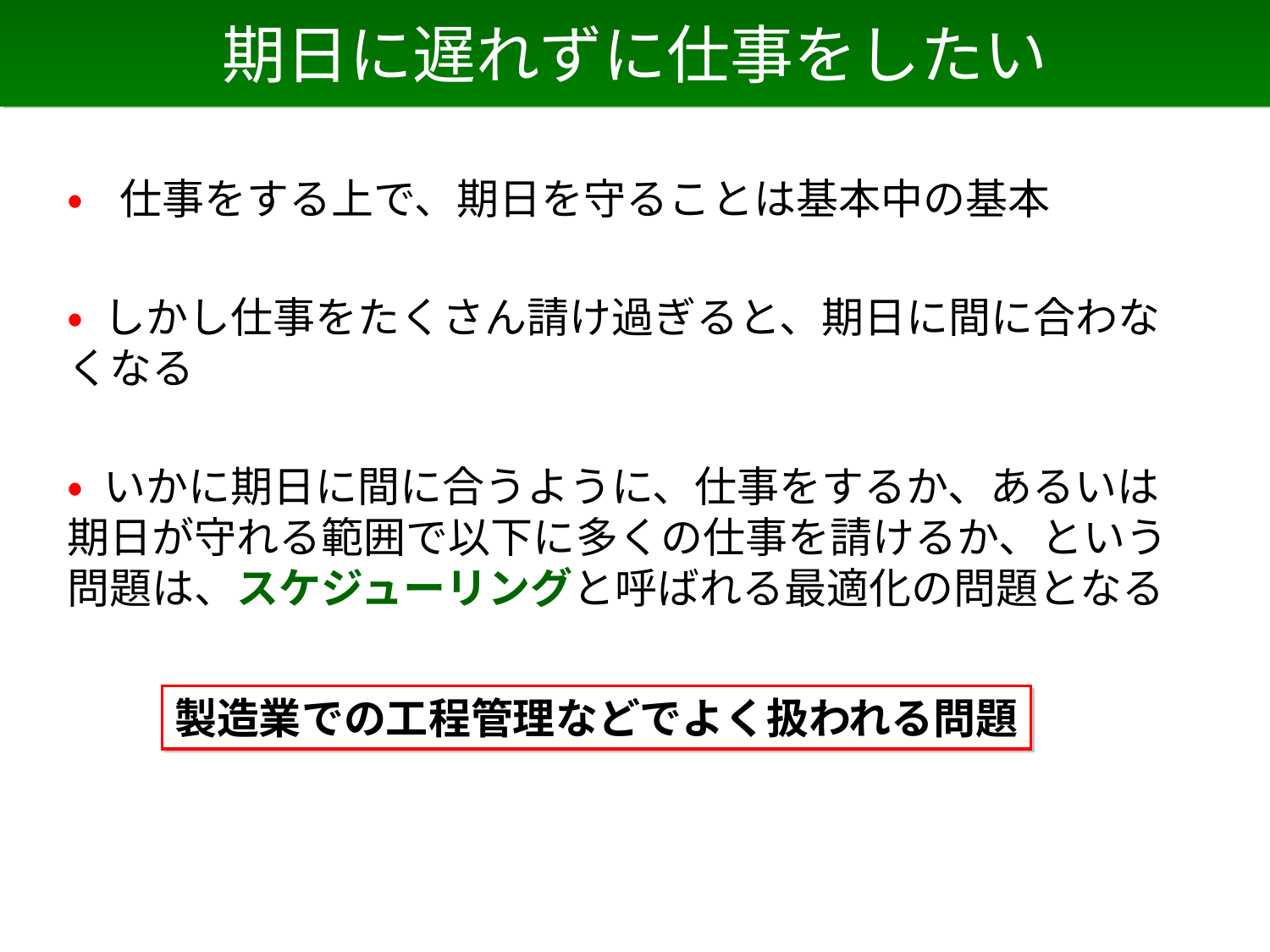

# 期日に遅れずに仕事をしたい
•仕事をする上で、期日を守ることは基本中の基本

• しかし仕事をたくさん請け過ぎると、期日に間に合わなくなる

• いかに期日に間に合うように、仕事をするか、あるいは期日が守れる範囲で以下に多くの仕事を請けるか、という問題は、スケジューリングと呼ばれる最適化の問題となる
製造業での工程管理などでよく扱われる問題